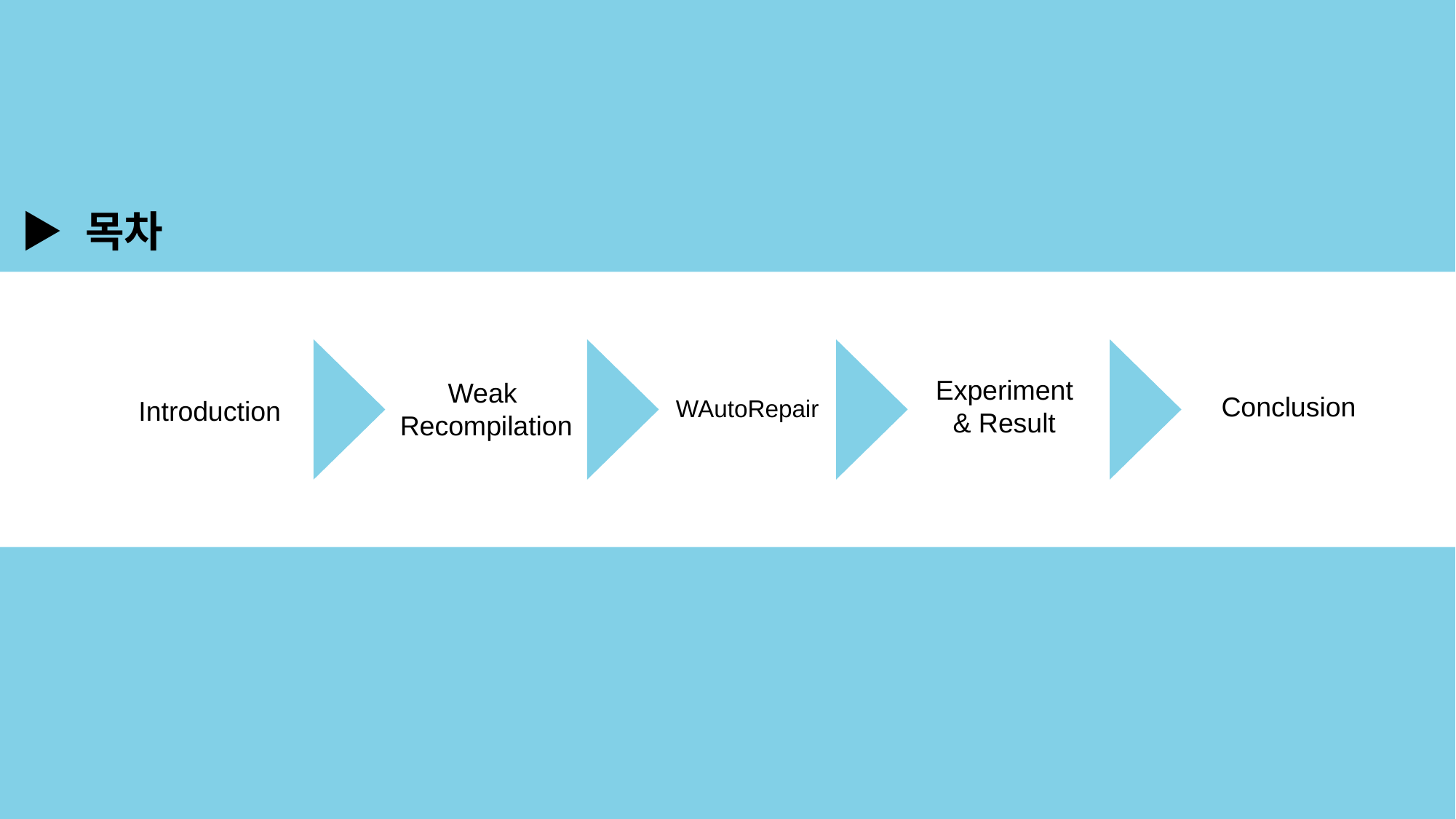

▶ 목차

Experiment & Result
Weak
Recompilation
Conclusion
WAutoRepair
Introduction